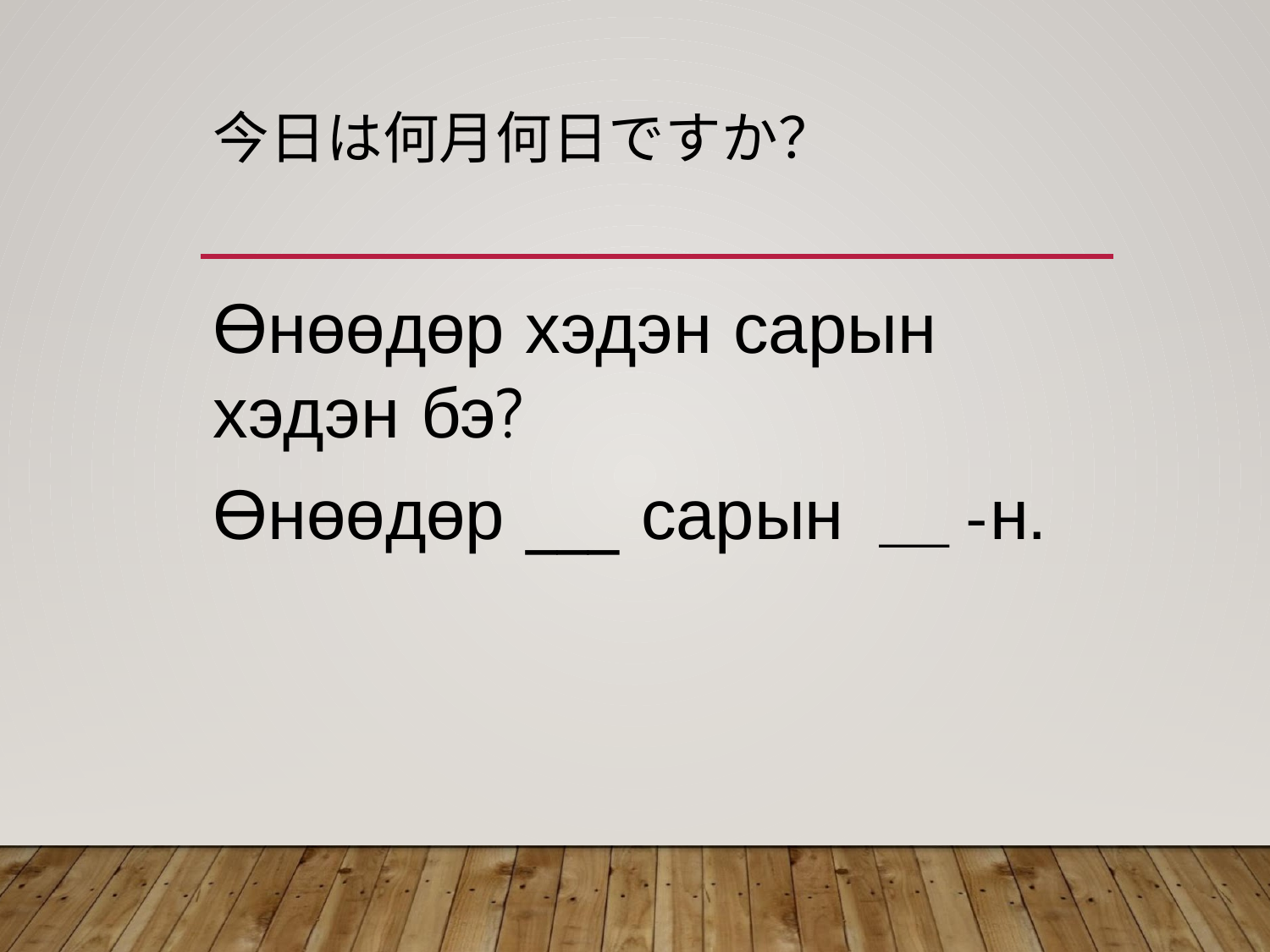

# 今日は何月何日ですか？
Өнөөдөр хэдэн сарын хэдэн бэ?
Өнөөдөр ___ сарын ＿-н.